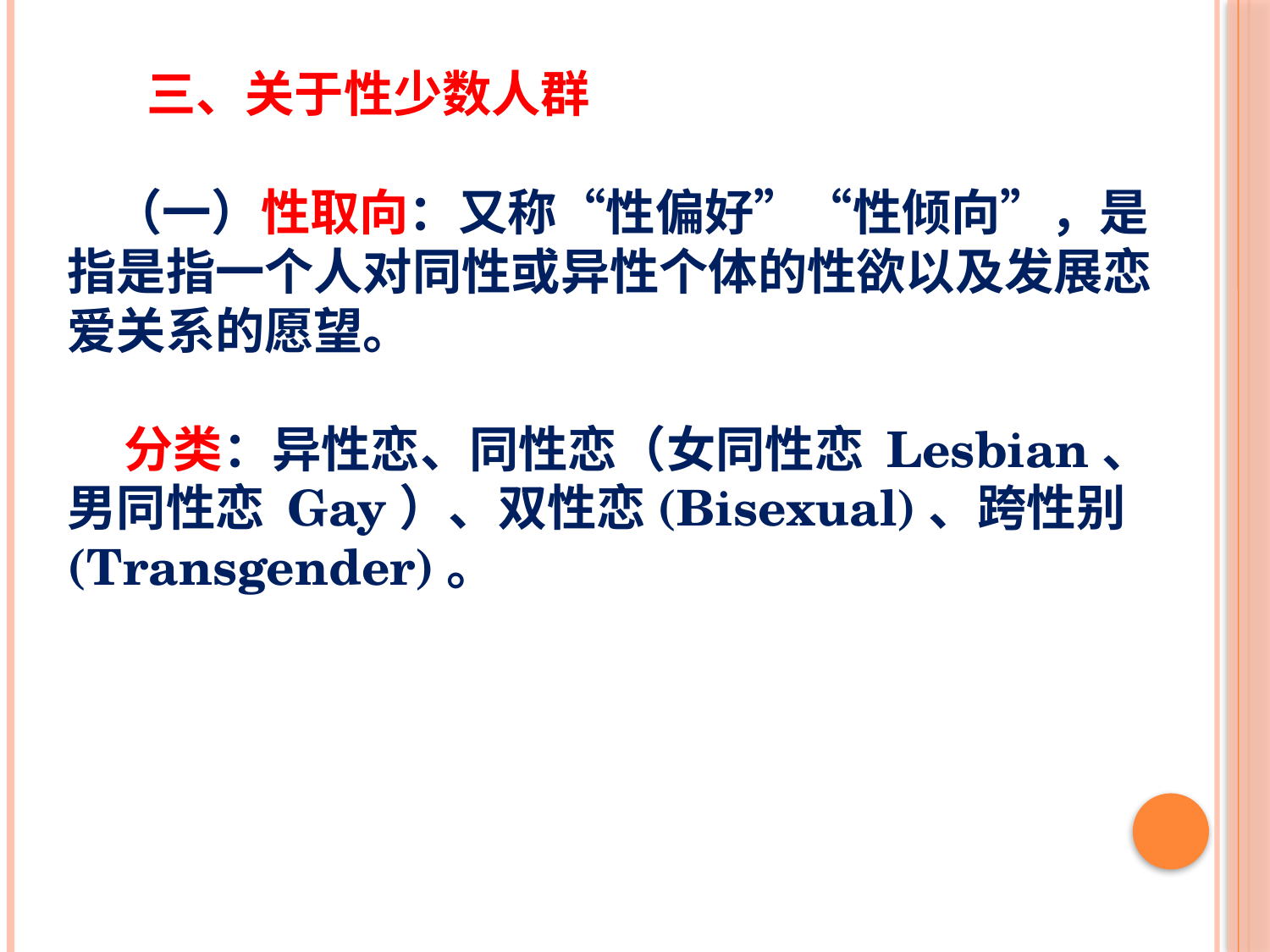

三、关于性少数人群

   （一）性取向：又称“性偏好”“性倾向”，是指是指一个人对同性或异性个体的性欲以及发展恋爱关系的愿望。

    分类：异性恋、同性恋（女同性恋 Lesbian、男同性恋 Gay）、双性恋(Bisexual)、跨性别(Transgender)。